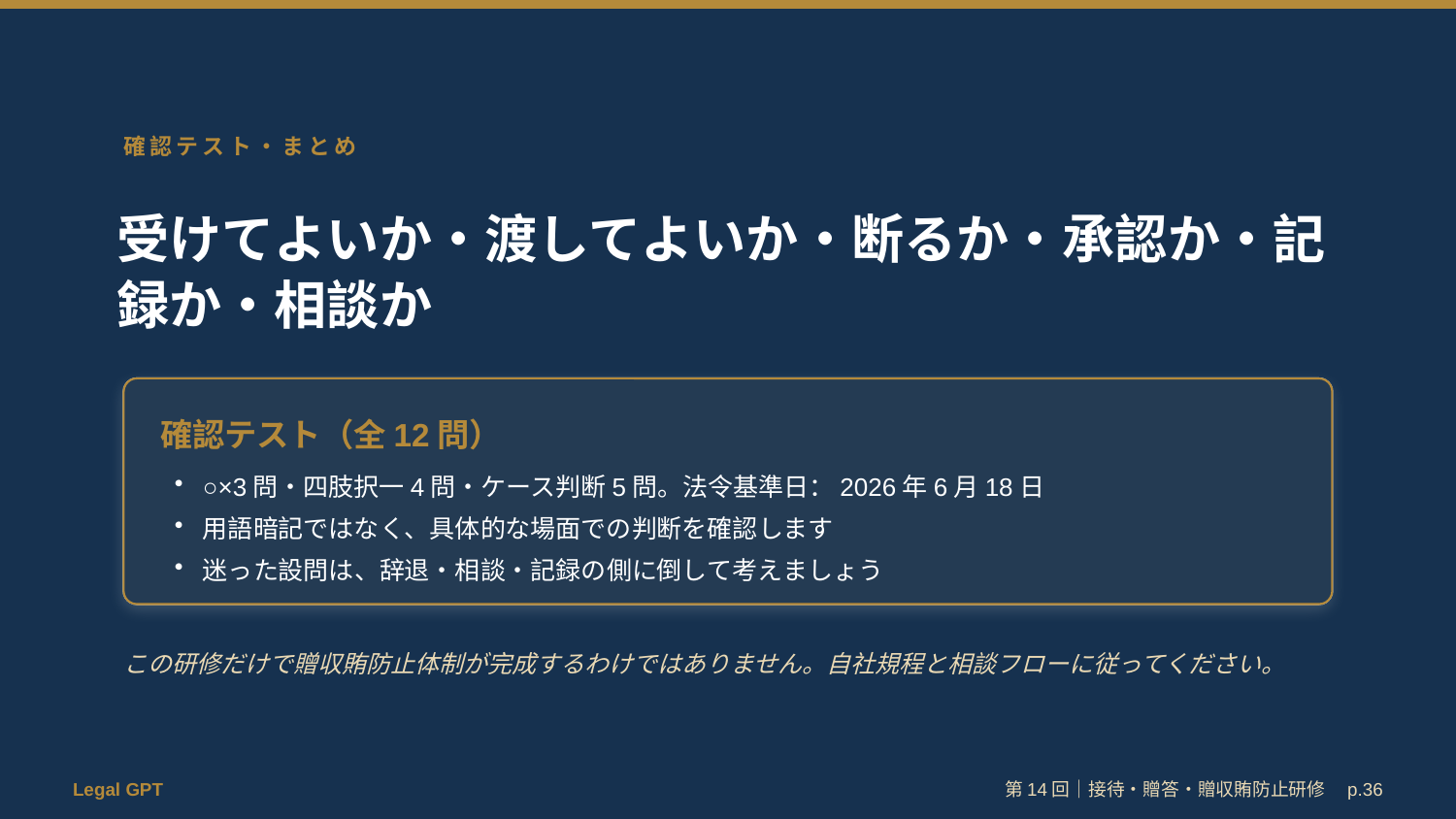

確認テスト・まとめ
受けてよいか・渡してよいか・断るか・承認か・記録か・相談か

確認テスト（全12問）
○×3問・四肢択一4問・ケース判断5問。法令基準日：2026年6月18日
用語暗記ではなく、具体的な場面での判断を確認します
迷った設問は、辞退・相談・記録の側に倒して考えましょう
この研修だけで贈収賄防止体制が完成するわけではありません。自社規程と相談フローに従ってください。
Legal GPT
第14回｜接待・贈答・贈収賄防止研修　p.36